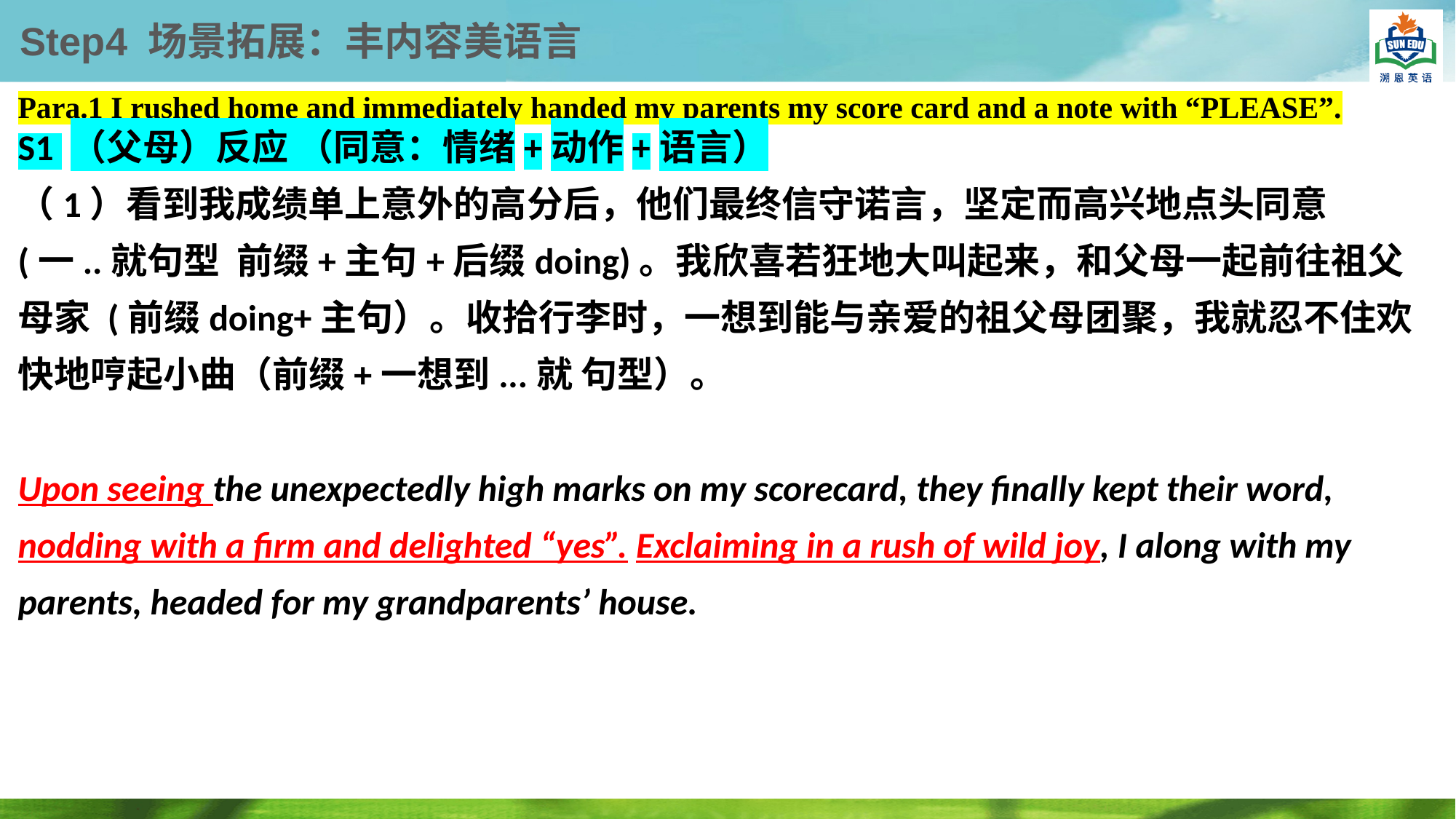

Step4 场景拓展：丰内容美语言
Para.1 I rushed home and immediately handed my parents my score card and a note with “PLEASE”.
S1 （父母）反应 （同意：情绪+动作+语言）
（1）看到我成绩单上意外的高分后，他们最终信守诺言，坚定而高兴地点头同意(一..就句型  前缀+主句+后缀doing)。我欣喜若狂地大叫起来，和父母一起前往祖父母家 (前缀doing+主句）。收拾行李时，一想到能与亲爱的祖父母团聚，我就忍不住欢快地哼起小曲（前缀+一想到...就 句型）。

Upon seeing the unexpectedly high marks on my scorecard, they finally kept their word, nodding with a firm and delighted “yes”. Exclaiming in a rush of wild joy, I along with my parents, headed for my grandparents’ house.